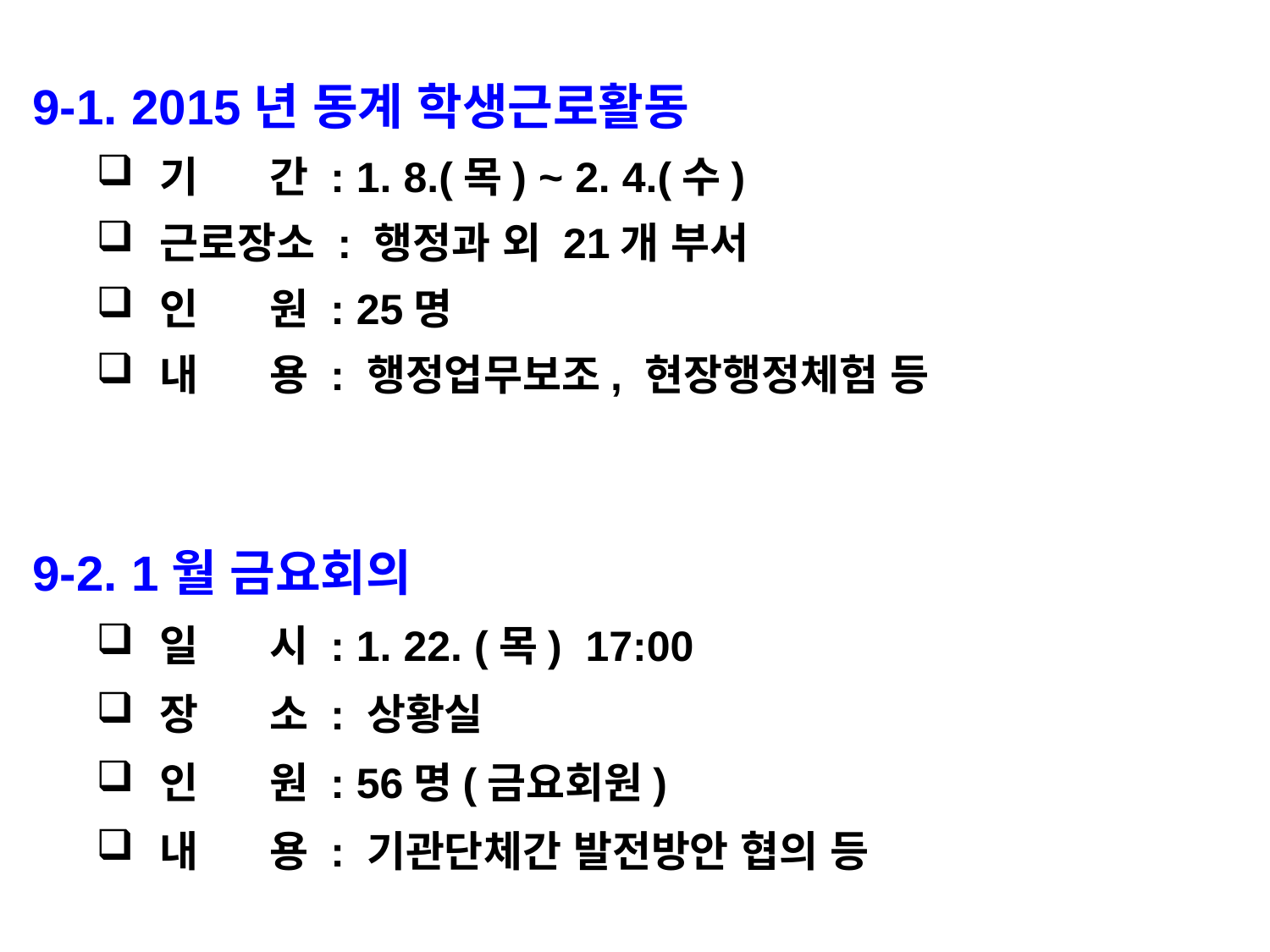

9-1. 2015년 동계 학생근로활동
기      간 : 1. 8.(목) ~ 2. 4.(수)
근로장소 : 행정과 외 21개 부서
인      원 : 25명
내      용 : 행정업무보조, 현장행정체험 등
9-2. 1월 금요회의
일      시 : 1. 22. (목)  17:00
장      소 : 상황실
인      원 : 56명(금요회원)
내      용 : 기관단체간 발전방안 협의 등